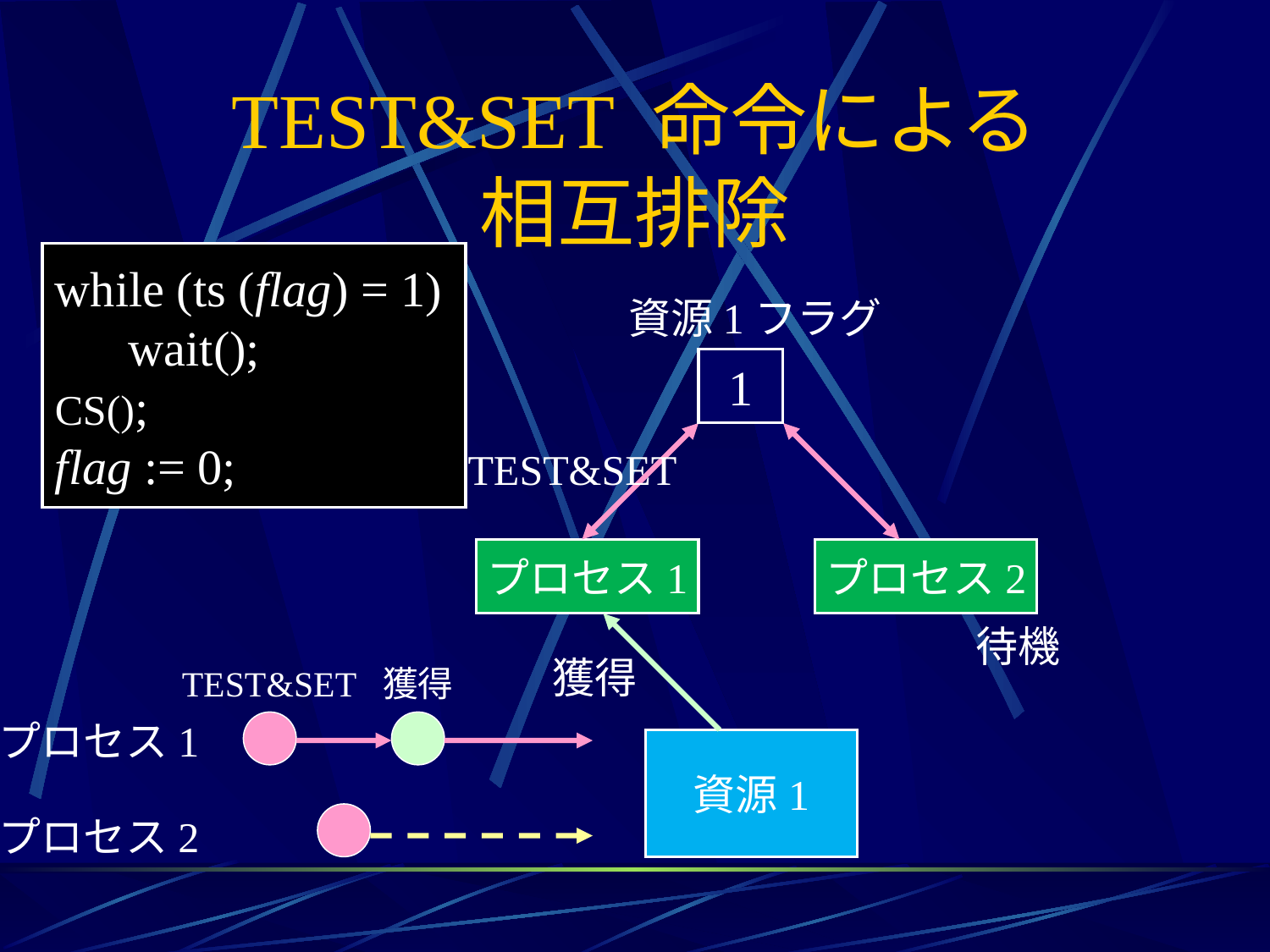

# TEST&SET 命令による 相互排除
while (ts (flag) = 1)
      wait();
CS();
flag := 0;
資源1フラグ
1

TEST&SET
0

プロセス1
プロセス2

獲得
待機
TEST&SET

獲得

プロセス1
資源1
プロセス2